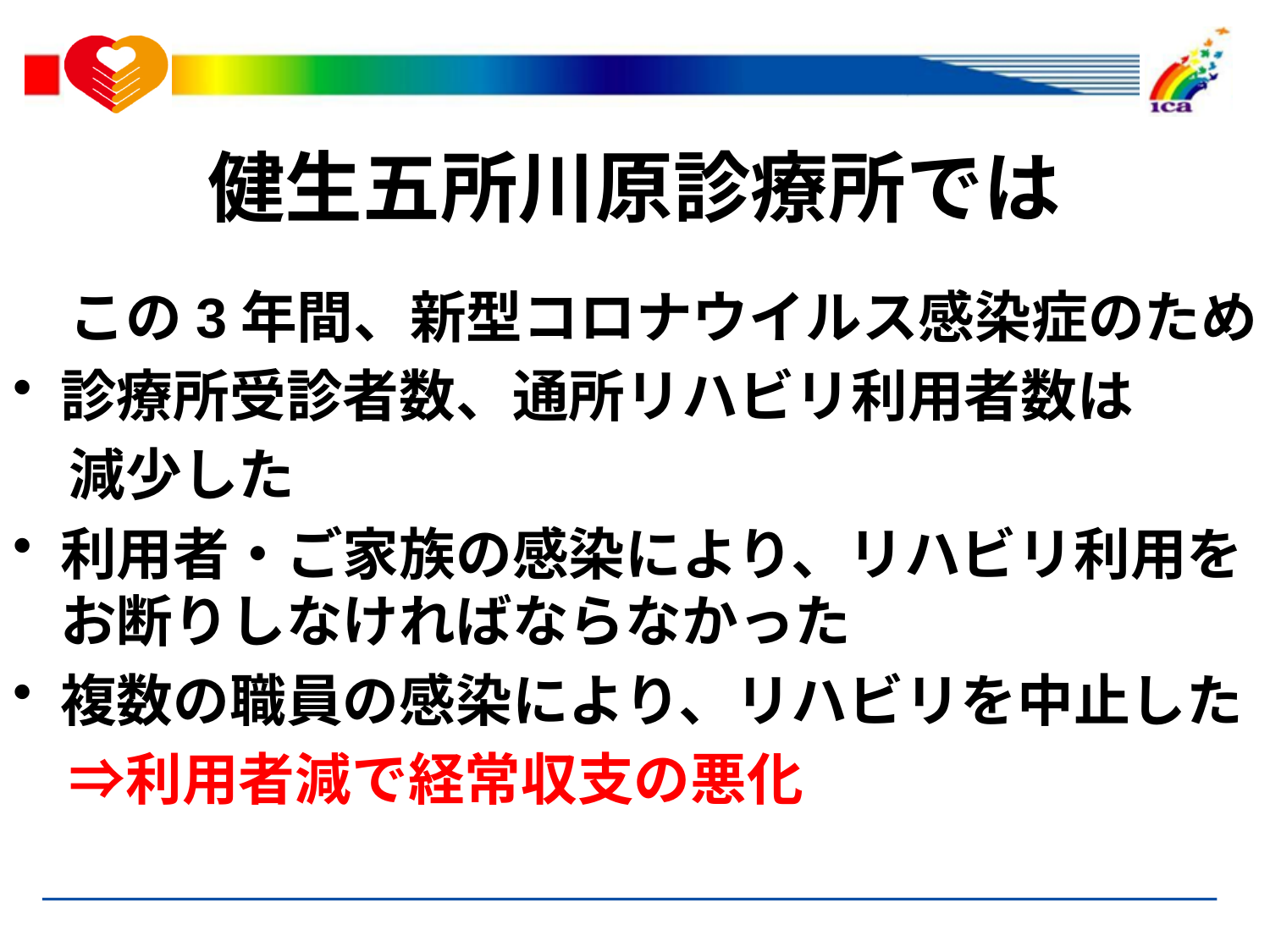

# 健生五所川原診療所では
　この3年間、新型コロナウイルス感染症のため
診療所受診者数、通所リハビリ利用者数は
　減少した
利用者・ご家族の感染により、リハビリ利用をお断りしなければならなかった
複数の職員の感染により、リハビリを中止した
　⇒利用者減で経常収支の悪化